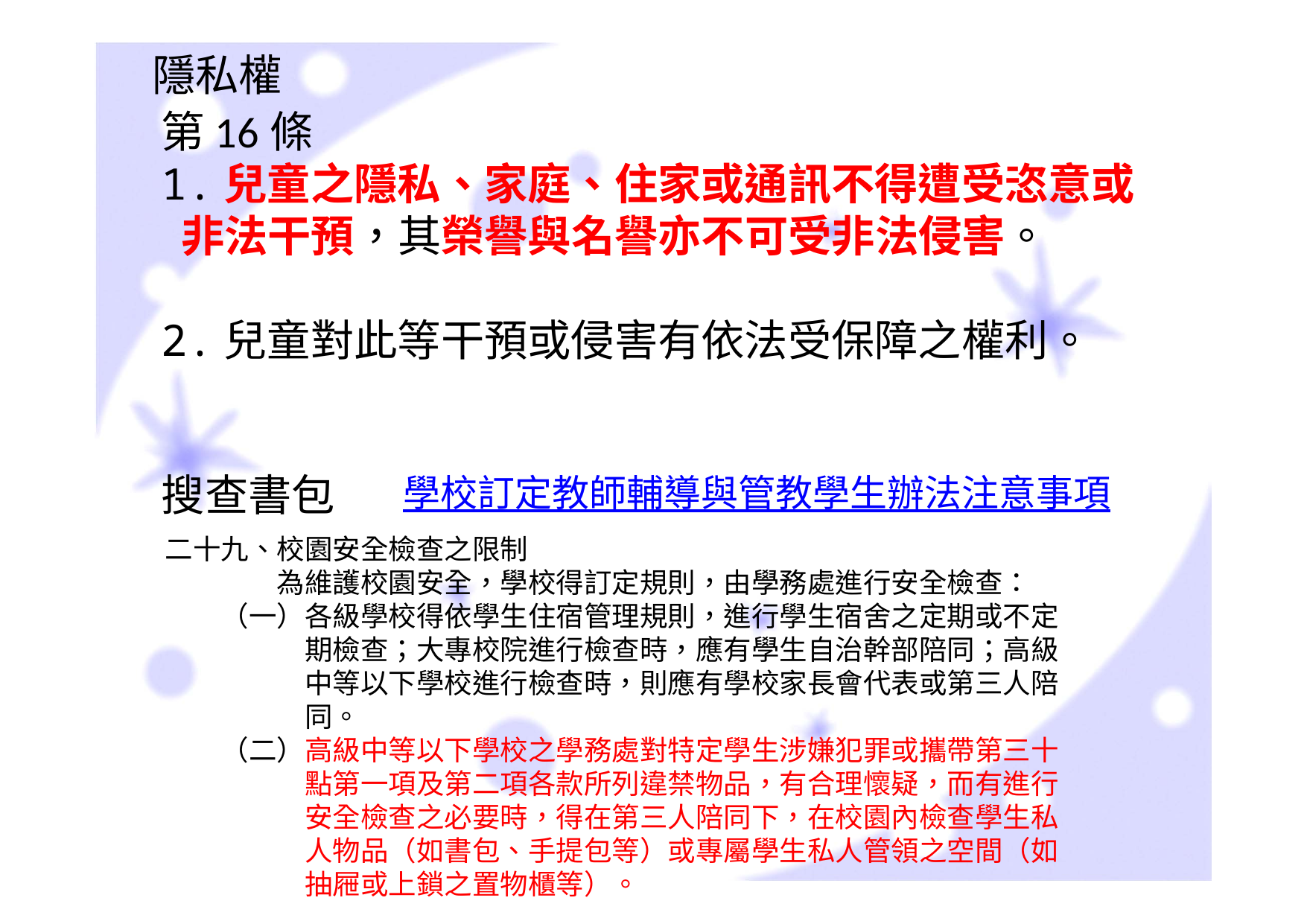

隱私權
第16條
1.兒童之隱私、家庭、住家或通訊不得遭受恣意或非法干預，其榮譽與名譽亦不可受非法侵害。

2.兒童對此等干預或侵害有依法受保障之權利。
搜查書包
學校訂定教師輔導與管教學生辦法注意事項
二十九、校園安全檢查之限制
　　　　為維護校園安全，學校得訂定規則，由學務處進行安全檢查：
　　（一）各級學校得依學生住宿管理規則，進行學生宿舍之定期或不定
　　　　　期檢查；大專校院進行檢查時，應有學生自治幹部陪同；高級
　　　　　中等以下學校進行檢查時，則應有學校家長會代表或第三人陪
　　　　　同。
　　（二）高級中等以下學校之學務處對特定學生涉嫌犯罪或攜帶第三十
　　　　　點第一項及第二項各款所列違禁物品，有合理懷疑，而有進行
　　　　　安全檢查之必要時，得在第三人陪同下，在校園內檢查學生私
　　　　　人物品（如書包、手提包等）或專屬學生私人管領之空間（如
　　　　　抽屜或上鎖之置物櫃等）。